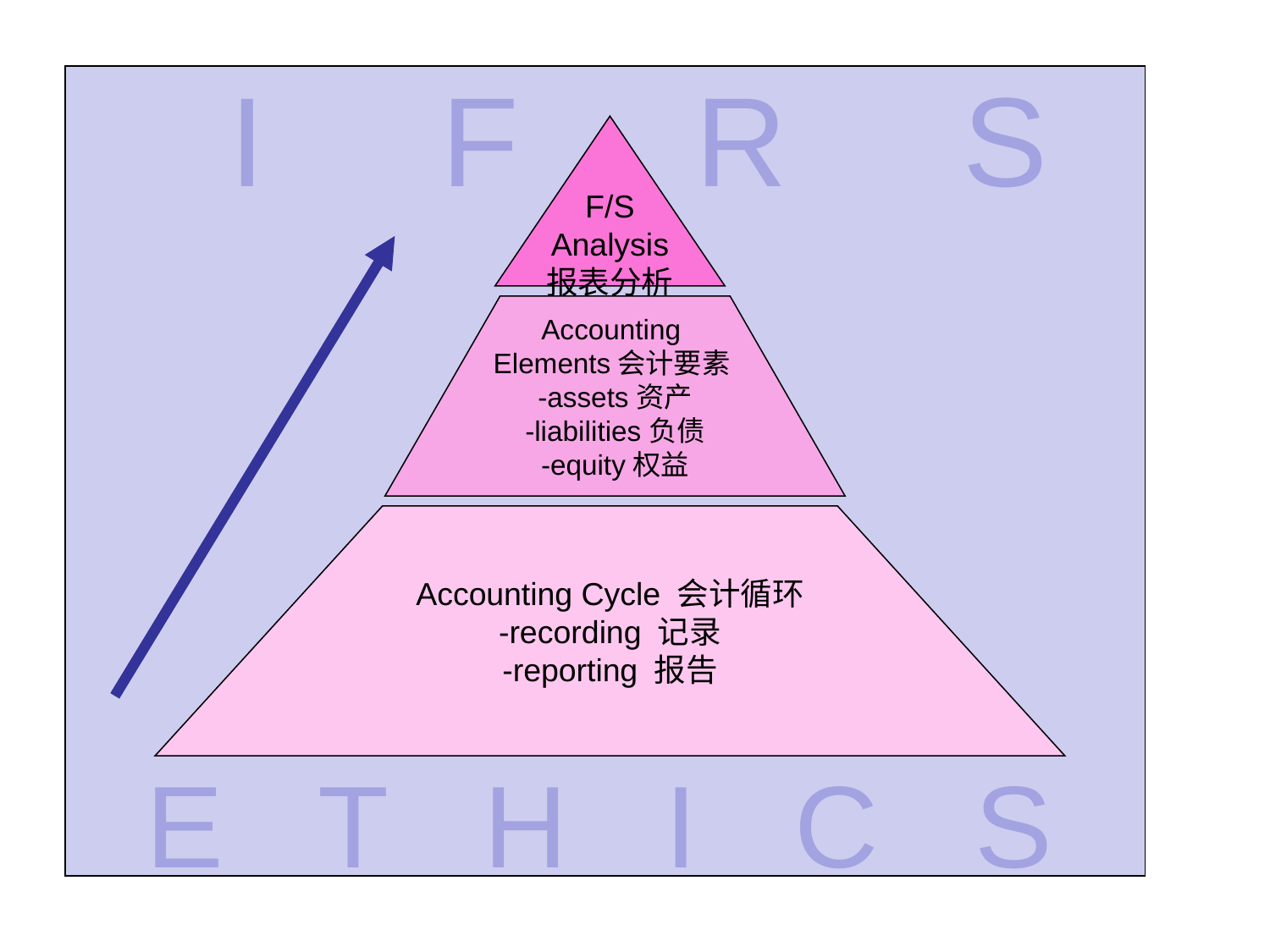

I     F     R     S

F/S
Analysis
报表分析
Accounting
Elements会计要素
-assets资产
-liabilities负债
-equity权益
Accounting Cycle 会计循环
-recording 记录
-reporting 报告

E   T   H   I   C   S